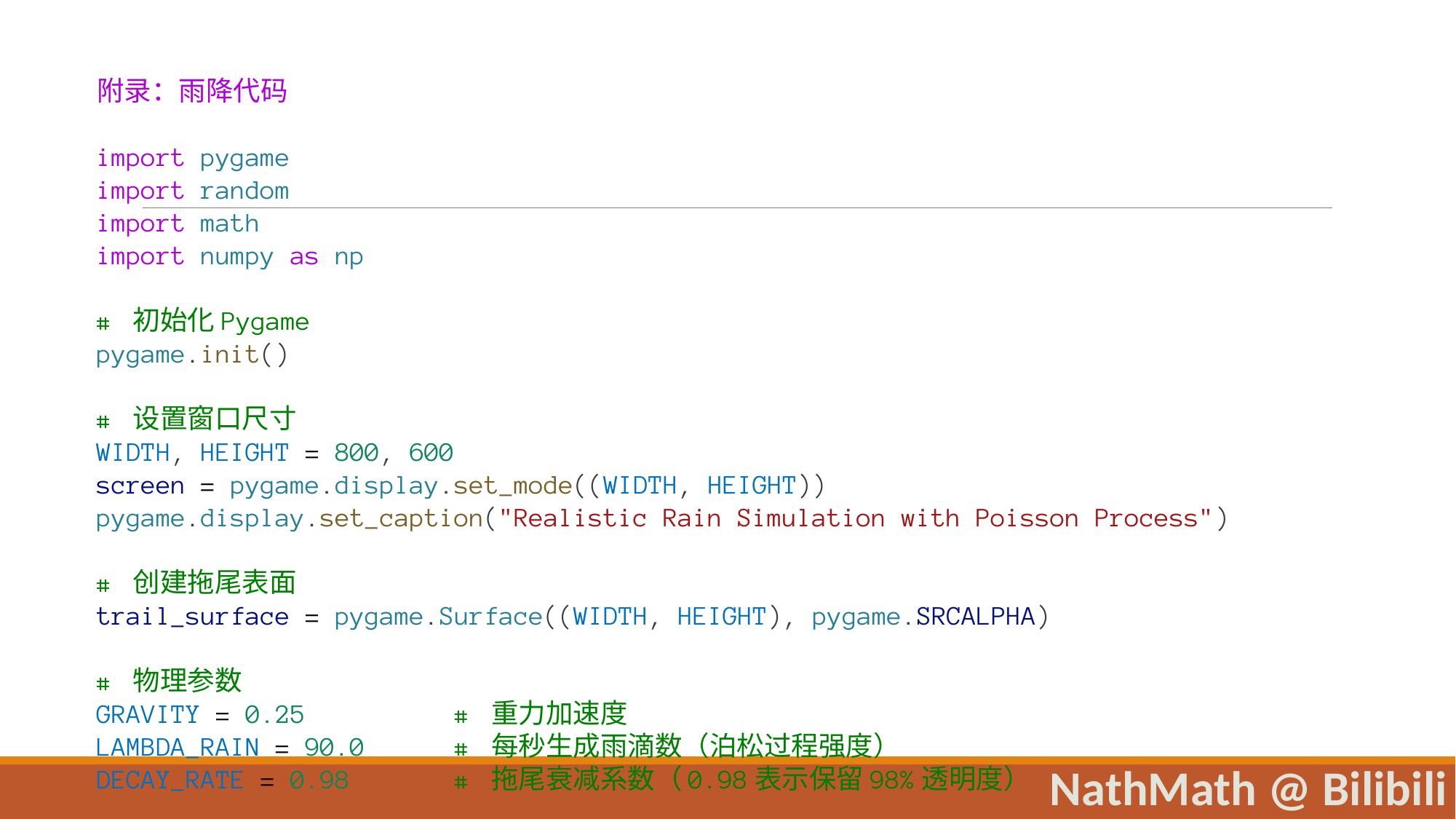

附录：雨降代码

import pygame
import random
import math
import numpy as np
# 初始化Pygame
pygame.init()
# 设置窗口尺寸
WIDTH, HEIGHT = 800, 600
screen = pygame.display.set_mode((WIDTH, HEIGHT))
pygame.display.set_caption("Realistic Rain Simulation with Poisson Process")
# 创建拖尾表面
trail_surface = pygame.Surface((WIDTH, HEIGHT), pygame.SRCALPHA)
# 物理参数
GRAVITY = 0.25          # 重力加速度
LAMBDA_RAIN = 90.0      # 每秒生成雨滴数（泊松过程强度）
DECAY_RATE = 0.98       # 拖尾衰减系数（0.98表示保留98%透明度）
raindrops = []
def random_color():
    """生成淡蓝色透明颜色"""
    r = random.randint(0, 50)
    g = random.randint(0, 50)
    b = random.randint(100, 255)
    a = random.randint(50, 150)
    return (r, g, b, a)
# 泊松过程初始化
current_time = pygame.time.get_ticks()
next_spawn_time = current_time + (-math.log(random.random()) / LAMBDA_RAIN) * 1000
clock = pygame.time.Clock()
running = True
while running:
    for event in pygame.event.get():
        if event.type == pygame.QUIT:
            running = False
    # 清除旧的拖尾（保持透明度衰减）
    trail_array = pygame.surfarray.pixels_alpha(trail_surface)
    trail_array[:] = (trail_array * DECAY_RATE).astype(trail_array.dtype)
    del trail_array
    screen.fill((0, 0, 50))  # 深蓝色背景
    current_time = pygame.time.get_ticks()
    # 检查是否生成新雨滴（泊松过程判断）
    if current_time >= next_spawn_time:
        # 生成新雨滴
        x = random.randint(0, WIDTH)
        y = 0  # 从屏幕顶部开始
        speed = 0
        color = random_color()
        radius = random.randint(2, 4)
        raindrops.append({
            'x': x,
            'y': y,
            'speed': speed,
            'color': color,
            'radius': radius
        })

        # 计算下次生成时间间隔（指数分布）
        interval = (-math.log(random.random()) / LAMBDA_RAIN) * 1000
        next_spawn_time = current_time + interval
    # 更新雨滴位置和状态
    to_remove = []
    for drop in raindrops:
        drop['speed'] += GRAVITY
        drop['y'] += drop['speed']

        # 超出屏幕时移除
        if drop['y'] > HEIGHT:
            to_remove.append(drop)

        # 绘制到拖尾表面
        pygame.draw.circle(trail_surface, drop['color'],
                          (drop['x'], int(drop['y'])), drop['radius'])

    # 移除超出屏幕的雨滴
    for dr in to_remove:
        raindrops.remove(dr)
    # 绘制所有元素
    screen.blit(trail_surface, (0, 0))
    pygame.display.flip()
    clock.tick(60)
pygame.quit()
NathMath @ Bilibili